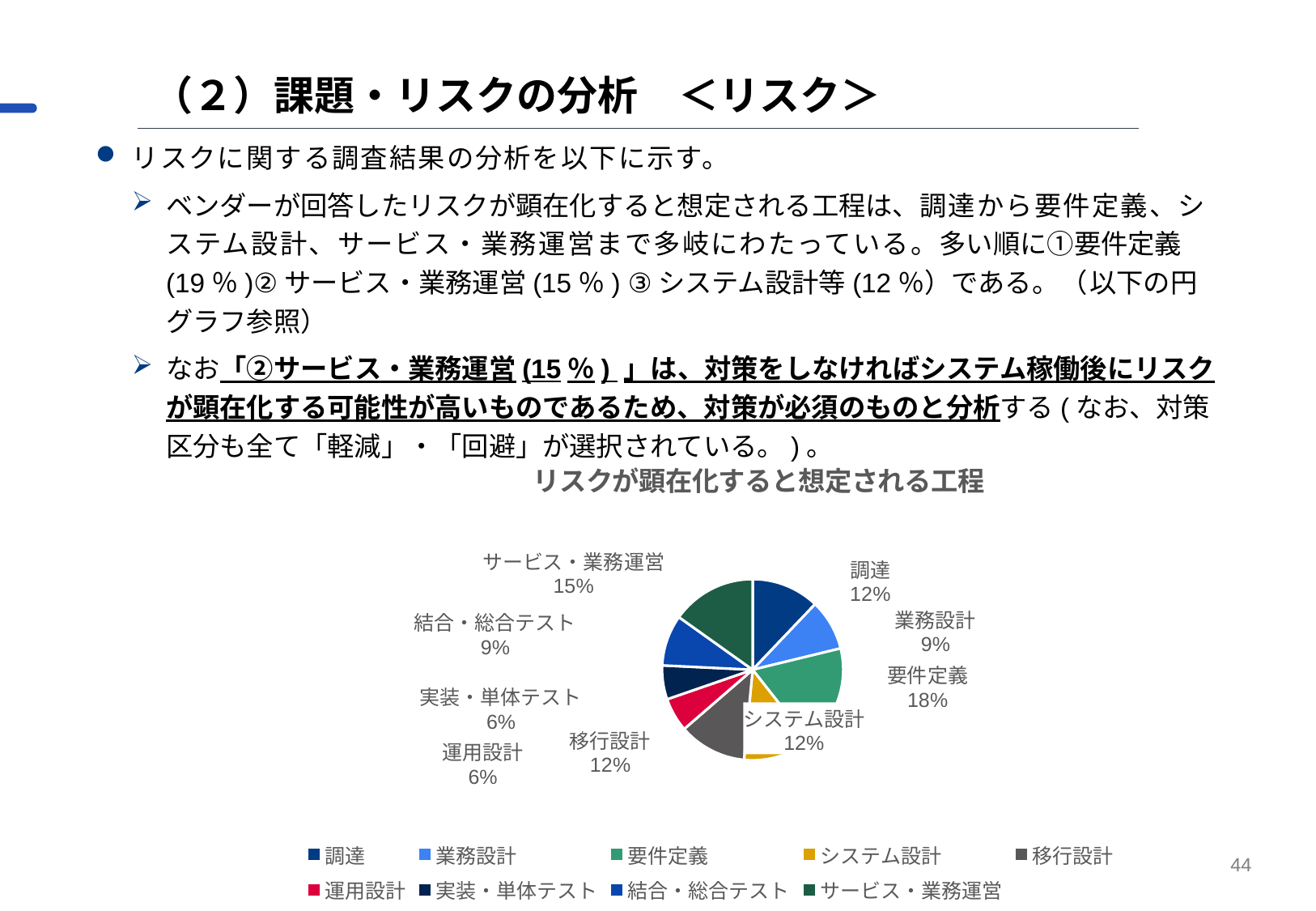

（２）課題・リスクの分析　＜リスク＞
リスクに関する調査結果の分析を以下に示す。
ベンダーが回答したリスクが顕在化すると想定される工程は、調達から要件定義、システム設計、サービス・業務運営まで多岐にわたっている。多い順に①要件定義(19％)②サービス・業務運営(15％) ③システム設計等(12％）である。（以下の円グラフ参照）
なお「②サービス・業務運営(15％) 」は、対策をしなければシステム稼働後にリスクが顕在化する可能性が高いものであるため、対策が必須のものと分析する(なお、対策区分も全て「軽減」・「回避」が選択されている。)。

### Chart: リスクが顕在化すると想定される工程

| Category | リスクが顕在化すると想定される工程 |
|---|---|
| 調達 | 4.0 |
| 業務設計 | 3.0 |
| 要件定義 | 6.0 |
| システム設計 | 4.0 |
| 移行設計 | 4.0 |
| 運用設計 | 2.0 |
| 実装・単体テスト | 2.0 |
| 結合・総合テスト | 3.0 |
| サービス・業務運営 | 5.0 |
44